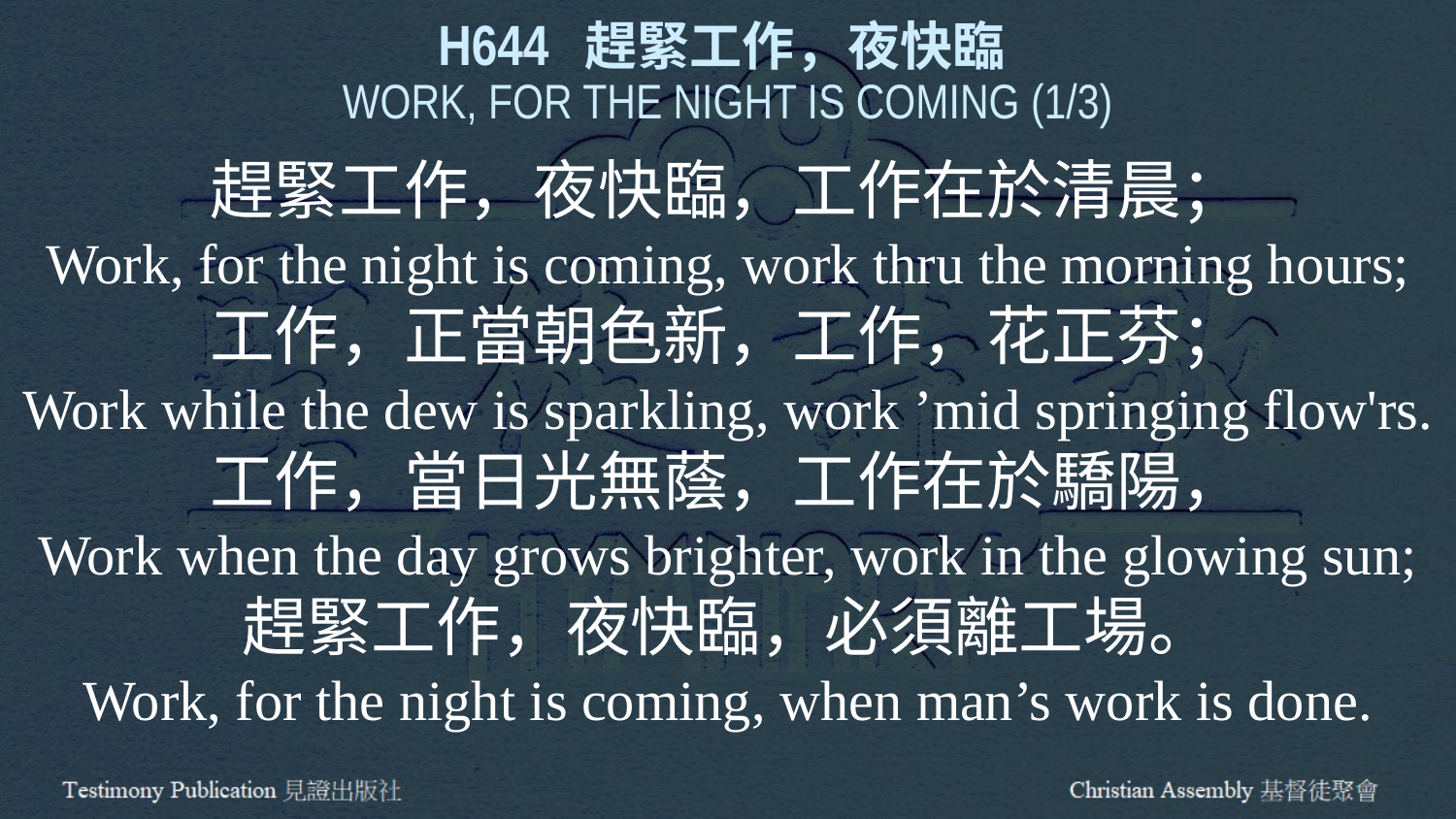

H644  趕緊工作，夜快臨
WORK, FOR THE NIGHT IS COMING (1/3)
趕緊工作，夜快臨，工作在於清晨；
Work, for the night is coming, work thru the morning hours;
工作，正當朝色新，工作，花正芬；
Work while the dew is sparkling, work ’mid springing flow'rs.
工作，當日光無蔭，工作在於驕陽，
Work when the day grows brighter, work in the glowing sun;
趕緊工作，夜快臨，必須離工場。
Work, for the night is coming, when man’s work is done.